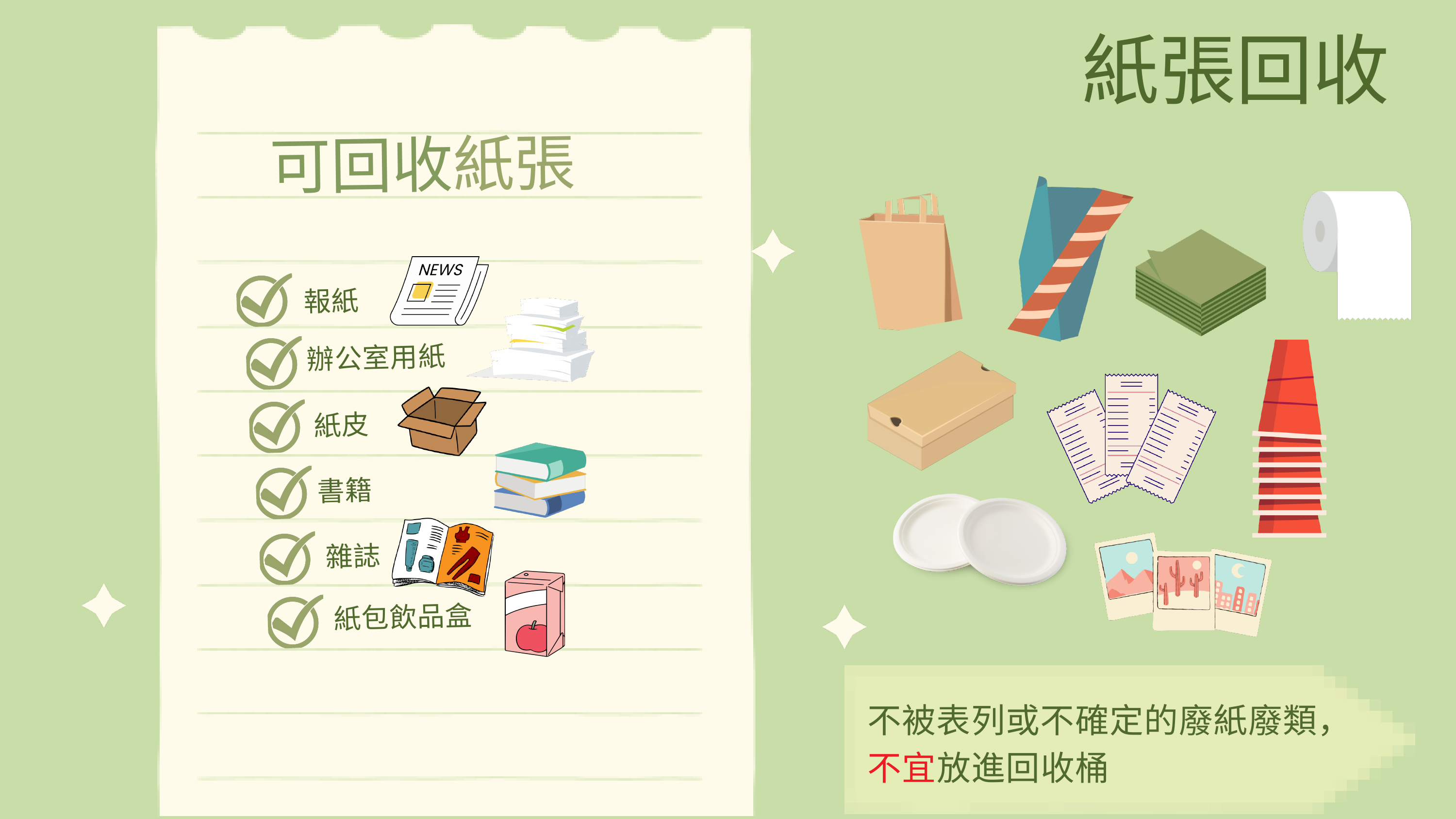

紙張回收

可回收紙張

報紙

辦公室用紙

紙皮

書籍

雜誌

紙包飲品盒

不被表列或不確定的廢紙廢類，
不宜放進回收桶